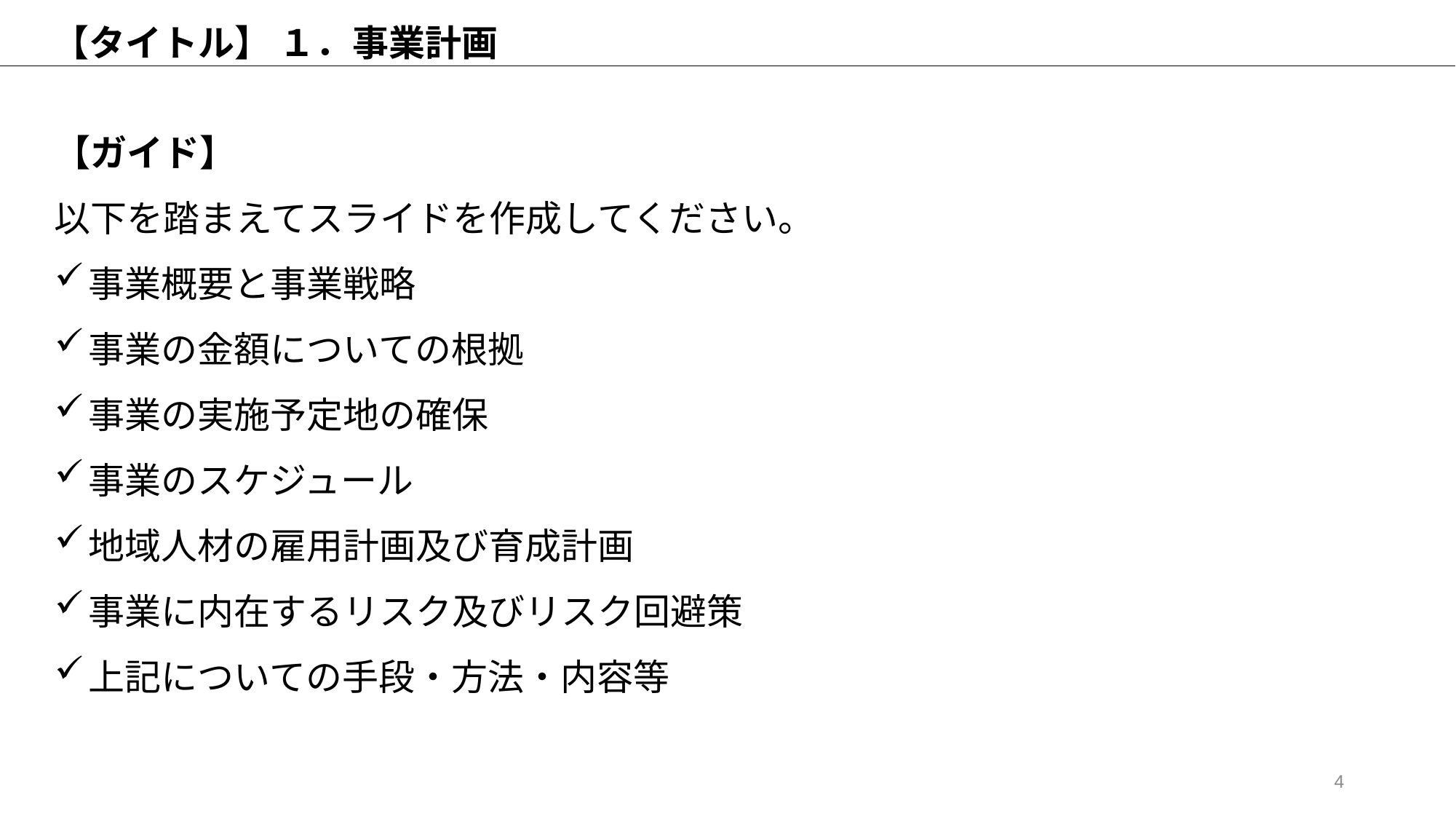

【タイトル】 １．事業計画
【ガイド】
以下を踏まえてスライドを作成してください。
事業概要と事業戦略
事業の金額についての根拠
事業の実施予定地の確保
事業のスケジュール
地域人材の雇用計画及び育成計画
事業に内在するリスク及びリスク回避策
上記についての手段・方法・内容等

4